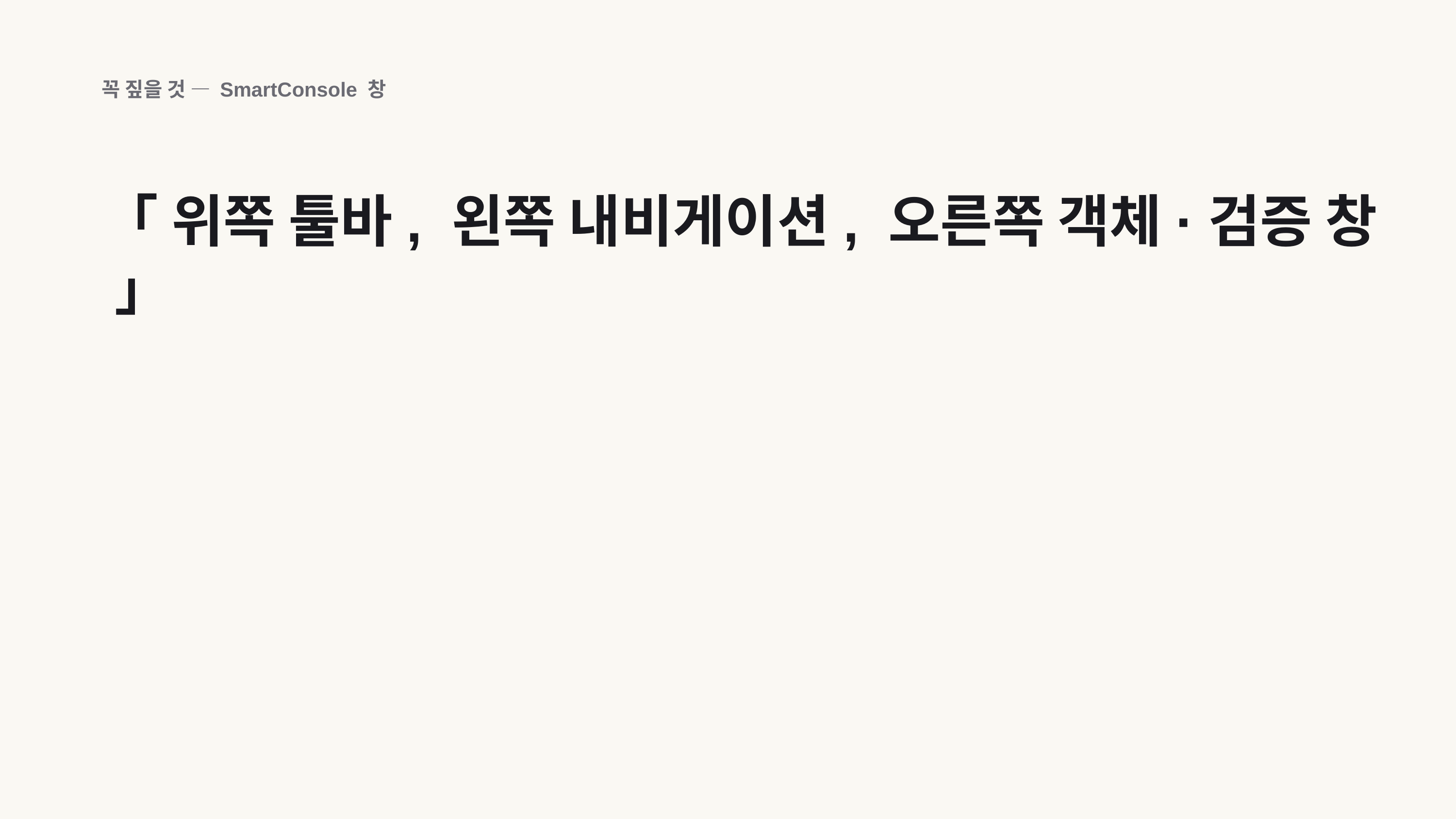

꼭 짚을 것 — SmartConsole 창
「 위쪽 툴바, 왼쪽 내비게이션, 오른쪽 객체·검증 창 」